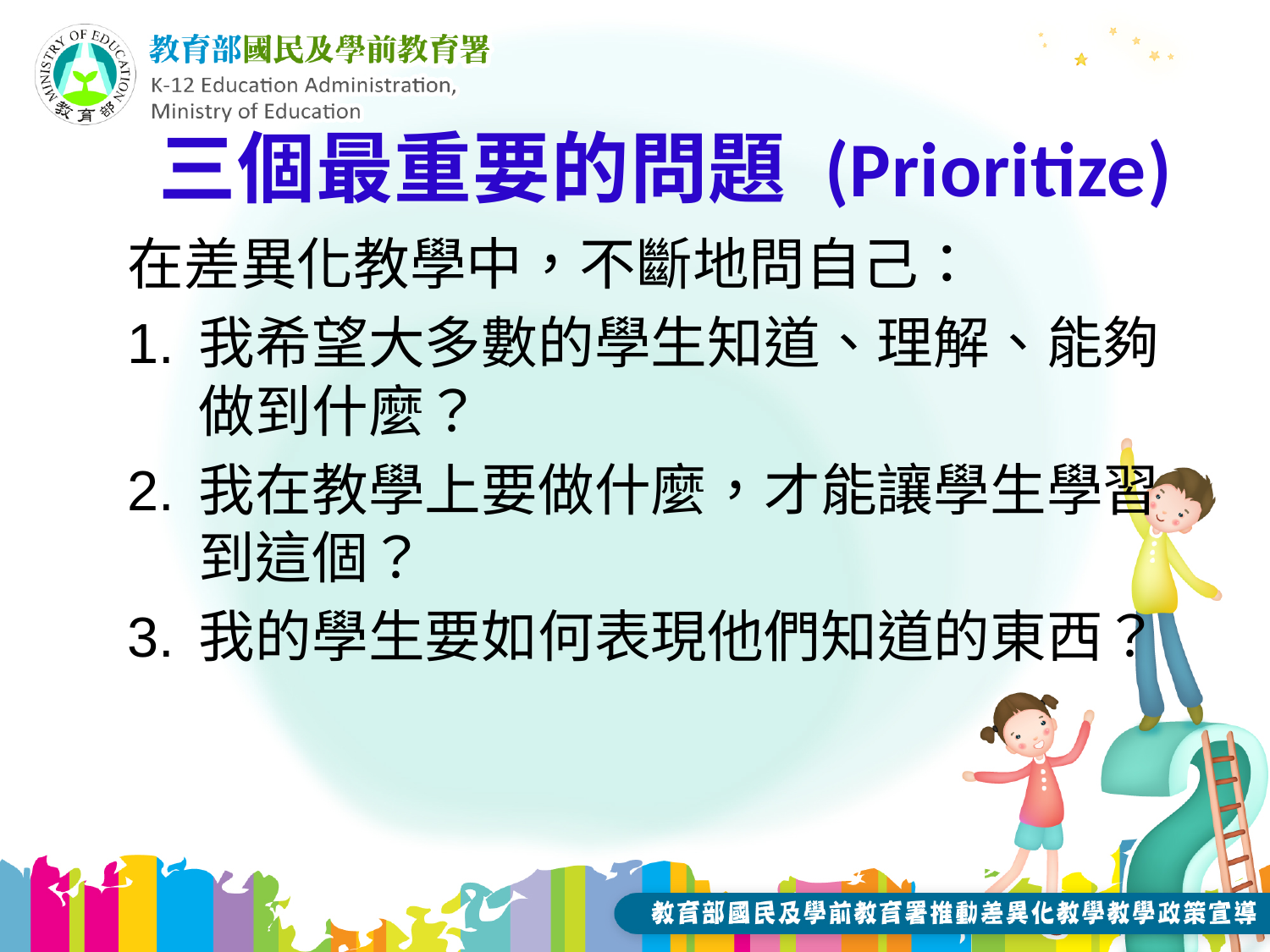

# 三個最重要的問題 (Prioritize)
在差異化教學中，不斷地問自己：
我希望大多數的學生知道、理解、能夠做到什麼？
我在教學上要做什麼，才能讓學生學習到這個？
我的學生要如何表現他們知道的東西？